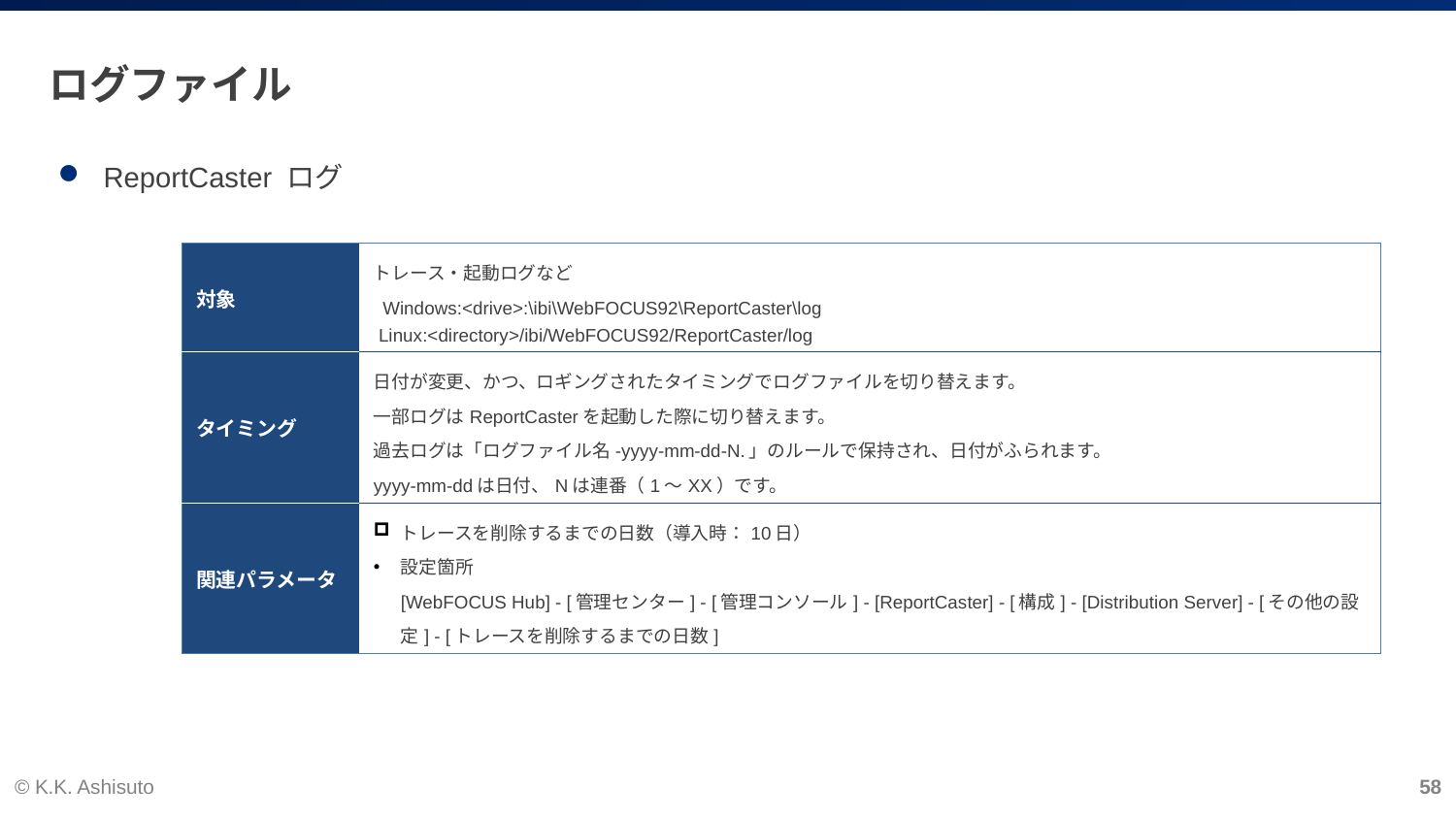

# ログファイル
ReportCaster ログ
| 対象 | トレース・起動ログなど Windows:<drive>:\ibi\WebFOCUS92\ReportCaster\log Linux:<directory>/ibi/WebFOCUS92/ReportCaster/log |
| --- | --- |
| タイミング | 日付が変更、かつ、ロギングされたタイミングでログファイルを切り替えます。 一部ログはReportCasterを起動した際に切り替えます。 過去ログは「ログファイル名-yyyy-mm-dd-N.」のルールで保持され、日付がふられます。 yyyy-mm-ddは日付、Nは連番（1～XX）です。 |
| 関連パラメータ | トレースを削除するまでの日数（導入時：10日） 設定箇所 [WebFOCUS Hub] - [管理センター] - [管理コンソール] - [ReportCaster] - [構成] - [Distribution Server] - [その他の設定] - [トレースを削除するまでの日数] |
© K.K. Ashisuto
58